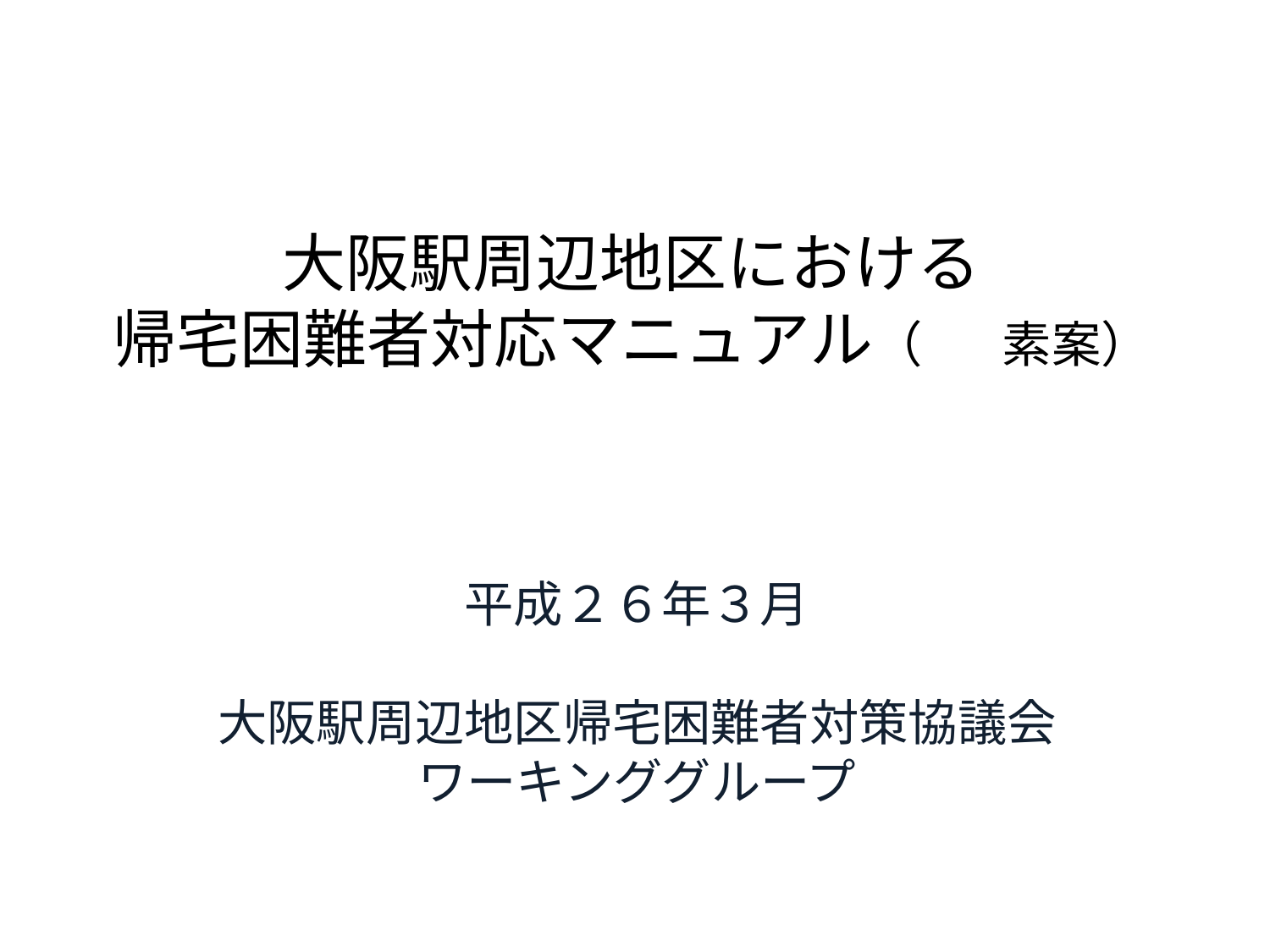

# 大阪駅周辺地区における 帰宅困難者対応マニュアル（	素案）
平成２６年３月

大阪駅周辺地区帰宅困難者対策協議会
ワーキンググループ